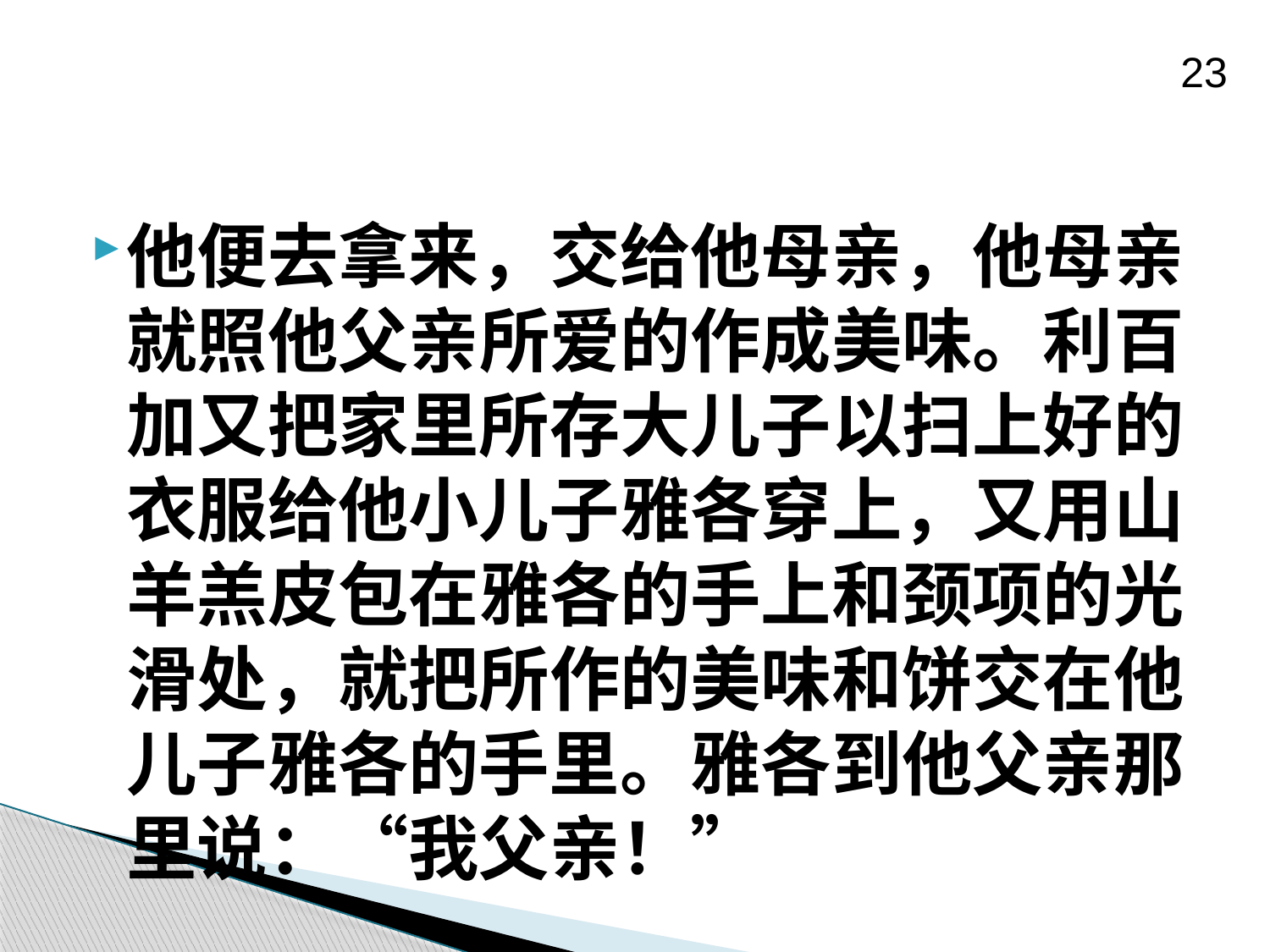

23
#
他便去拿来，交给他母亲，他母亲就照他父亲所爱的作成美味。利百加又把家里所存大儿子以扫上好的衣服给他小儿子雅各穿上，又用山羊羔皮包在雅各的手上和颈项的光滑处，就把所作的美味和饼交在他儿子雅各的手里。雅各到他父亲那里说：“我父亲！”